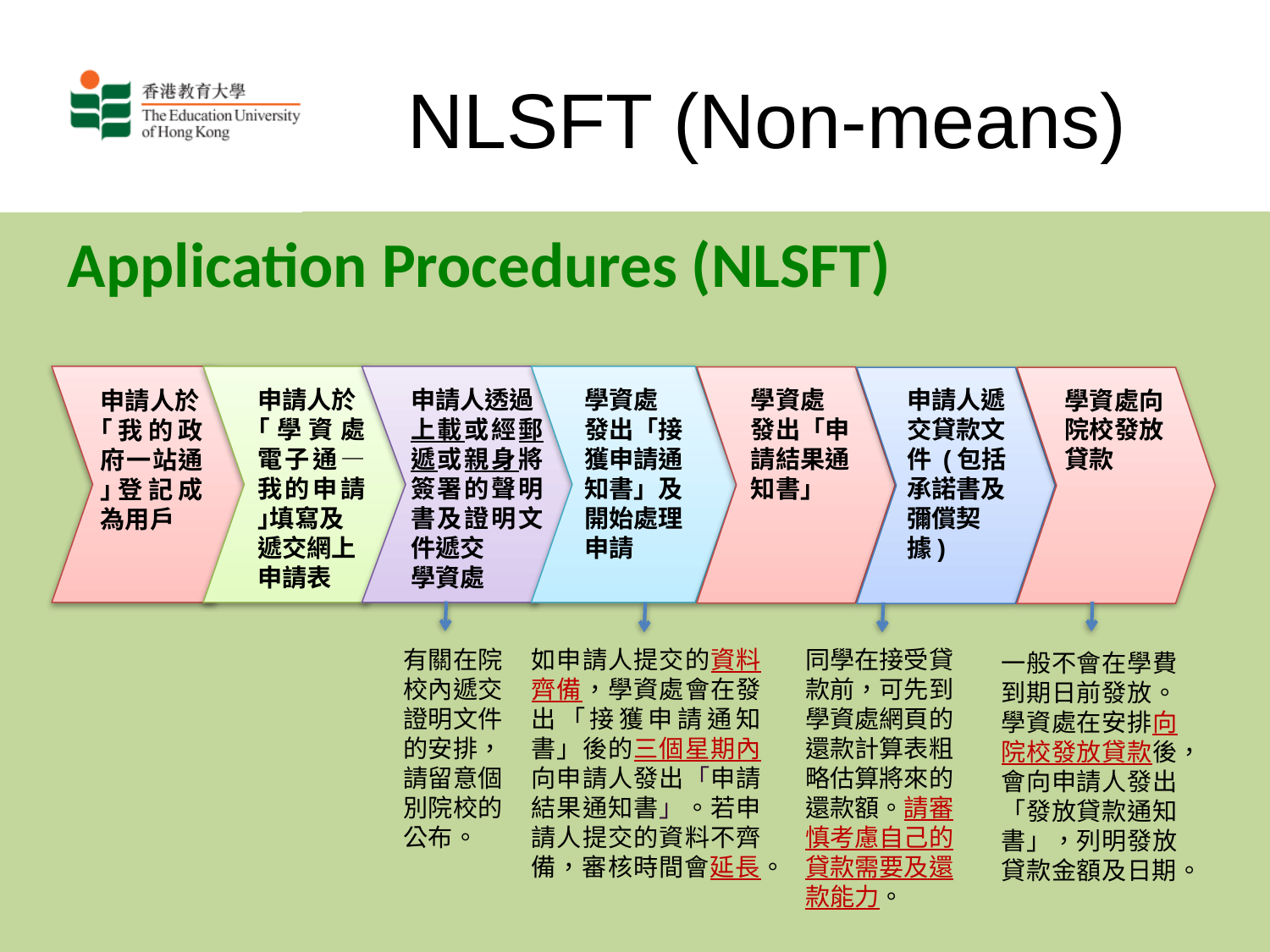

# NLSFT (Non-means)
Application Procedures (NLSFT)

申請人遞交貸款文件 (包括承諾書及
彌償契據)

學資處
發出「申
請結果通
知書」

申請人透過
上載或經郵遞或親身將簽署的聲明書及證明文件遞交
學資處
申請人於
｢學資處電子通—我的申請｣填寫及
遞交網上申請表
學資處
發出「接
獲申請通
知書」及
開始處理
申請
學資處向
院校發放
貸款
申請人於
｢我的政府一站通｣登記成為用戶
有關在院校內遞交證明文件的安排，請留意個別院校的公布。
如申請人提交的資料齊備，學資處會在發出「接獲申請通知書」後的三個星期內向申請人發出「申請結果通知書」。若申請人提交的資料不齊備，審核時間會延長。
同學在接受貸款前，可先到學資處網頁的還款計算表粗略估算將來的還款額。請審慎考慮自己的貸款需要及還款能力。
一般不會在學費到期日前發放。學資處在安排向院校發放貸款後，會向申請人發出「發放貸款通知書」，列明發放貸款金額及日期。